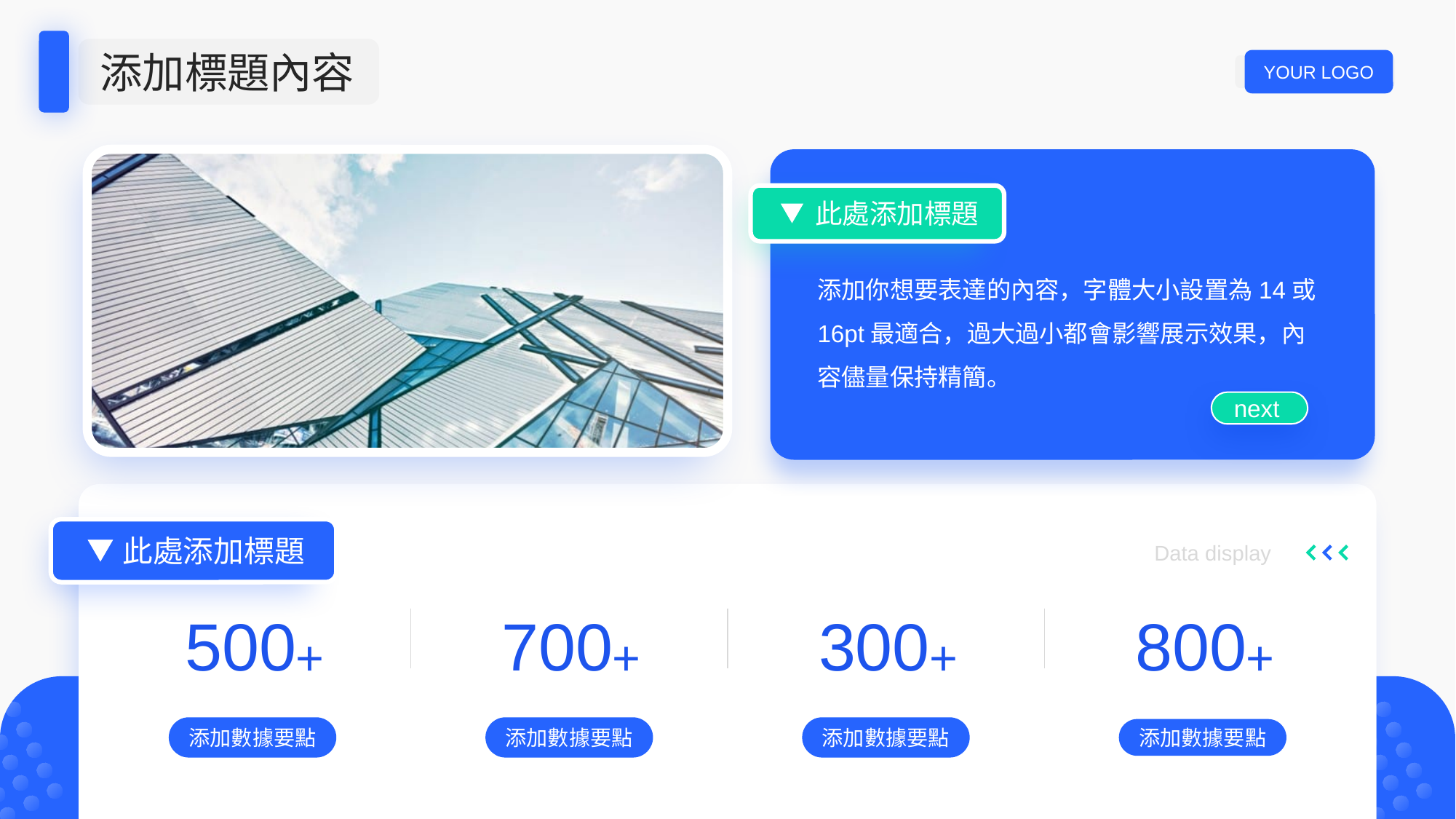

添加標題內容

YOUR LOGO

此處添加標題

添加你想要表達的內容，字體大小設置為14或16pt最適合，過大過小都會影響展示效果，內容儘量保持精簡。
next

此處添加標題

Data display
500
+
700
+
300
+
800
+

添加數據要點
添加數據要點
添加數據要點

添加數據要點